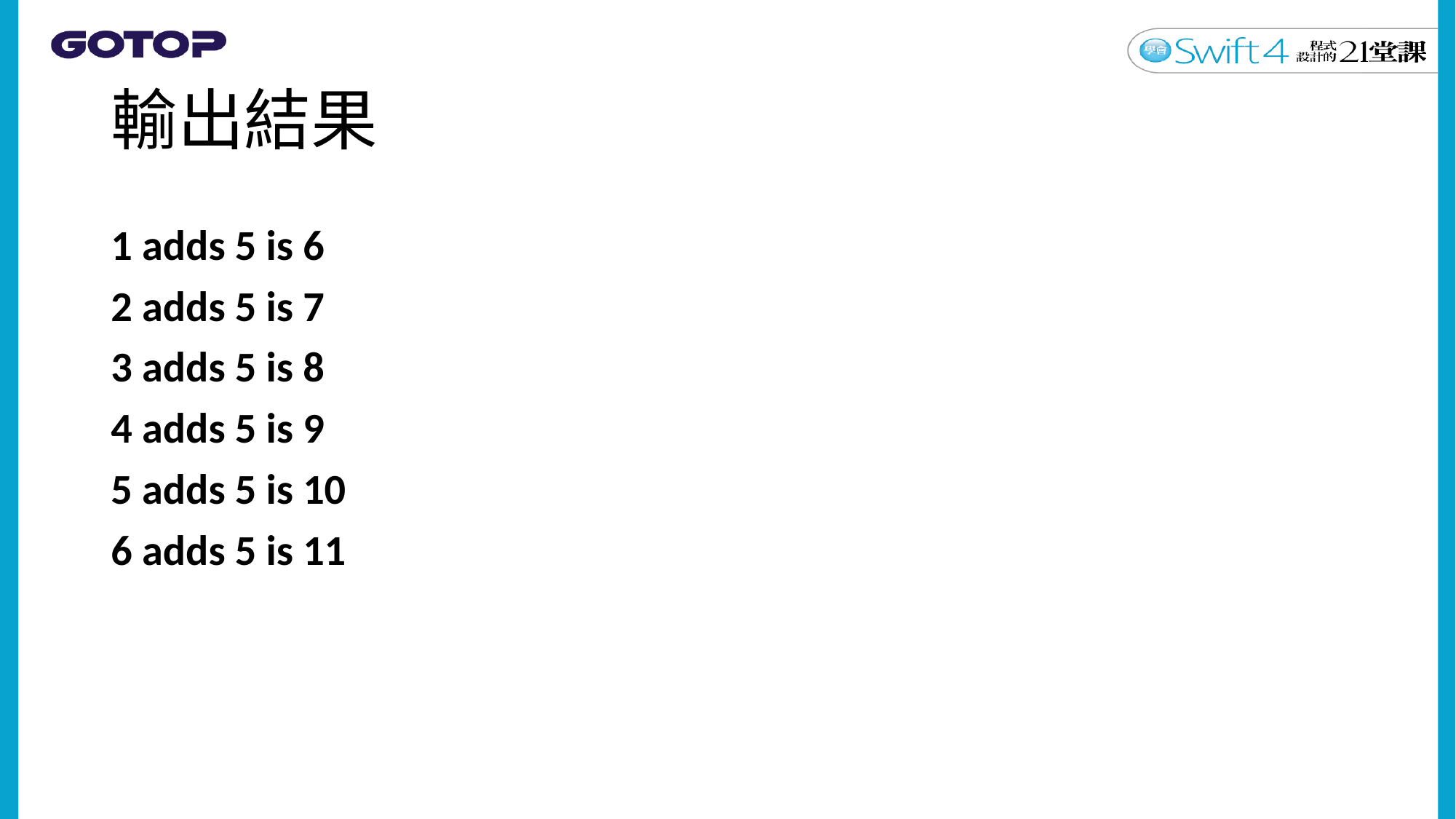

# 輸出結果
1 adds 5 is 6
2 adds 5 is 7
3 adds 5 is 8
4 adds 5 is 9
5 adds 5 is 10
6 adds 5 is 11